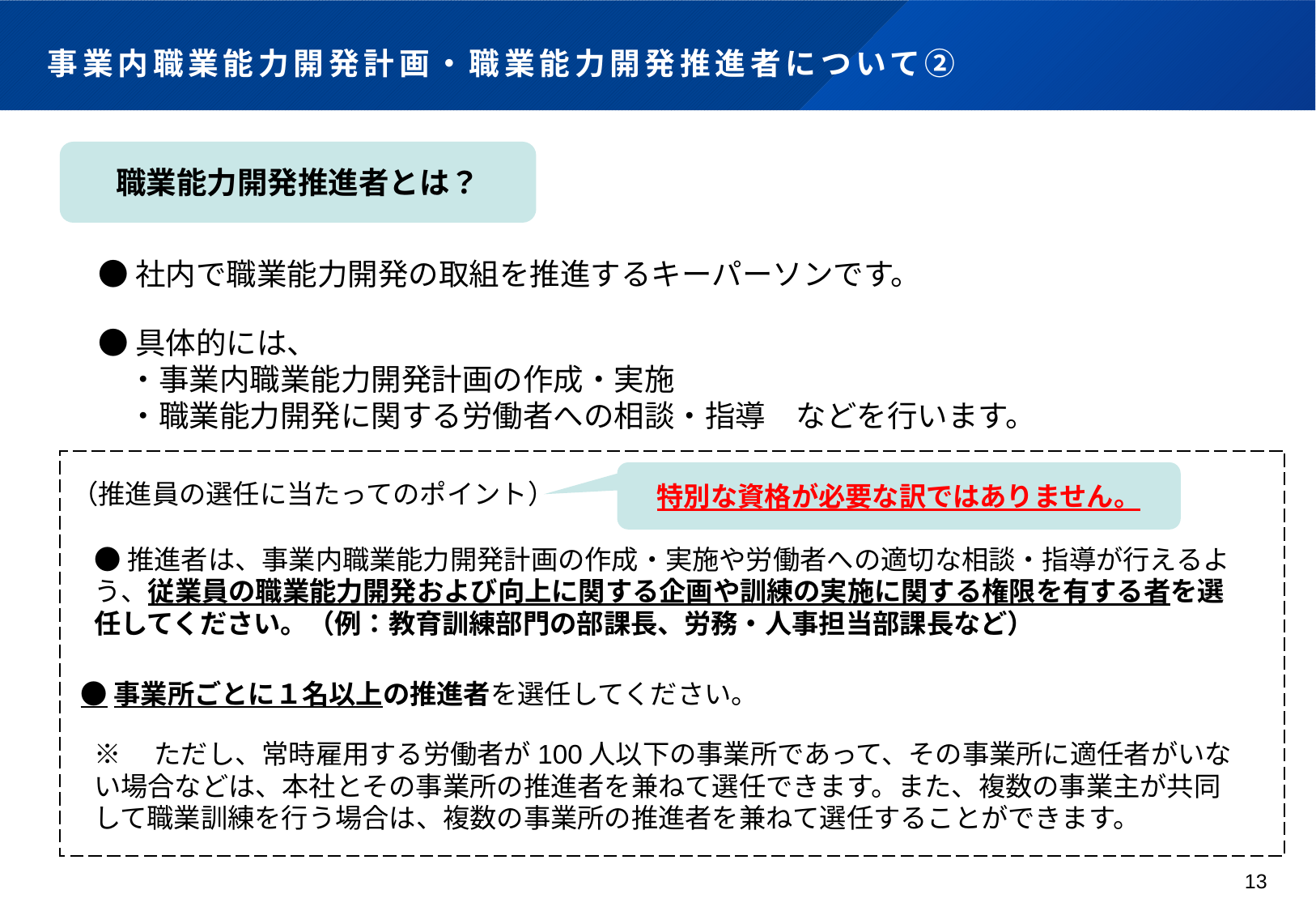

# 事業内職業能力開発計画・職業能力開発推進者について②
職業能力開発推進者とは？
●社内で職業能力開発の取組を推進するキーパーソンです。
●具体的には、
　・事業内職業能力開発計画の作成・実施
　・職業能力開発に関する労働者への相談・指導　などを行います。

特別な資格が必要な訳ではありません。
（推進員の選任に当たってのポイント）
●推進者は、事業内職業能力開発計画の作成・実施や労働者への適切な相談・指導が行えるよう、従業員の職業能力開発および向上に関する企画や訓練の実施に関する権限を有する者を選任してください。（例：教育訓練部門の部課長、労務・人事担当部課長など）
●事業所ごとに１名以上の推進者を選任してください。
※　ただし、常時雇用する労働者が100人以下の事業所であって、その事業所に適任者がいない場合などは、本社とその事業所の推進者を兼ねて選任できます。また、複数の事業主が共同して職業訓練を行う場合は、複数の事業所の推進者を兼ねて選任することができます。
13